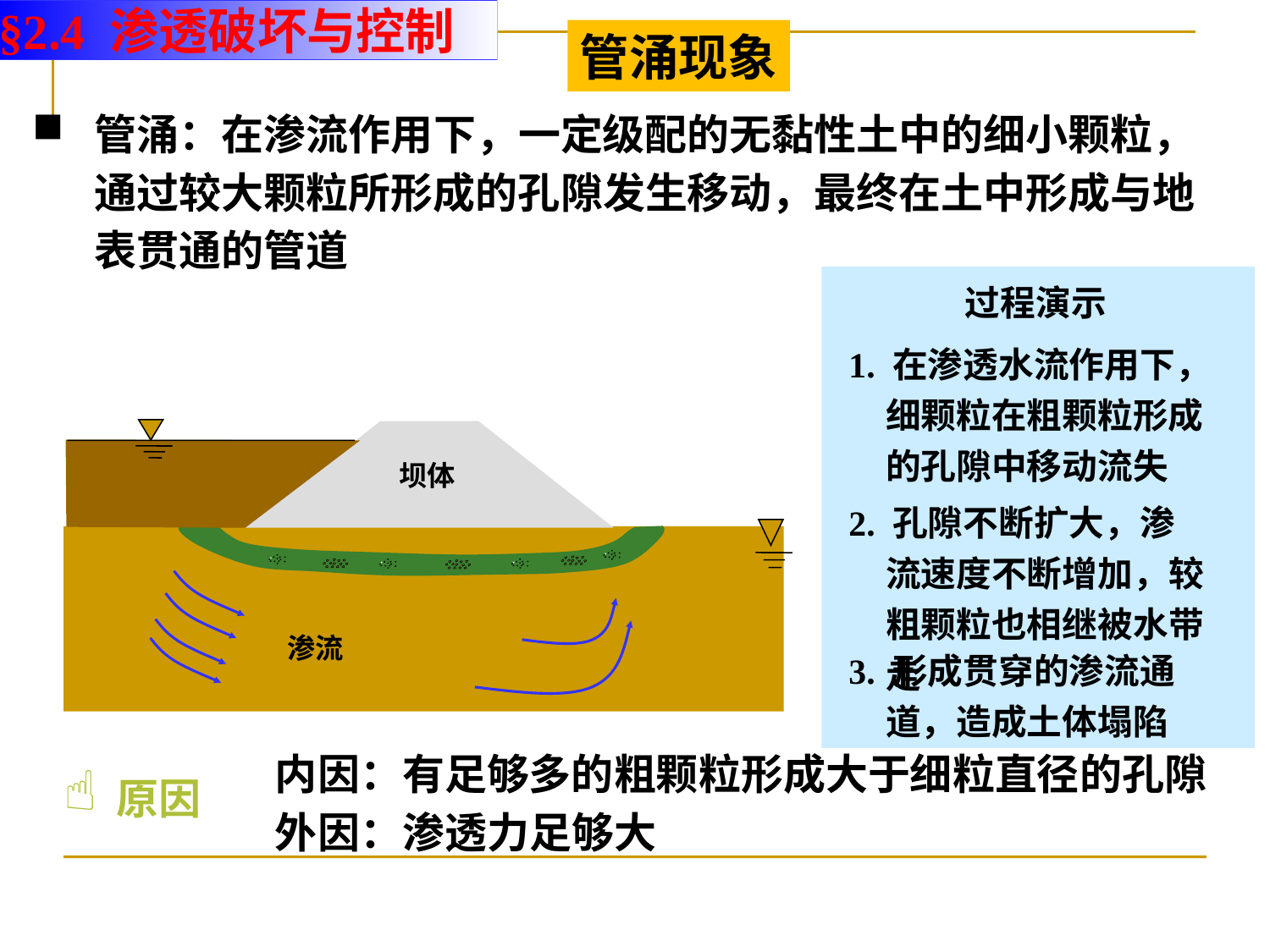

§2.4 渗透破坏与控制
管涌现象
管涌：在渗流作用下，一定级配的无黏性土中的细小颗粒，通过较大颗粒所形成的孔隙发生移动，最终在土中形成与地表贯通的管道

过程演示
1. 在渗透水流作用下，细颗粒在粗颗粒形成的孔隙中移动流失

坝体

渗流
2. 孔隙不断扩大，渗流速度不断增加，较粗颗粒也相继被水带走
3. 形成贯穿的渗流通道，造成土体塌陷
内因：有足够多的粗颗粒形成大于细粒直径的孔隙
外因：渗透力足够大
 原因